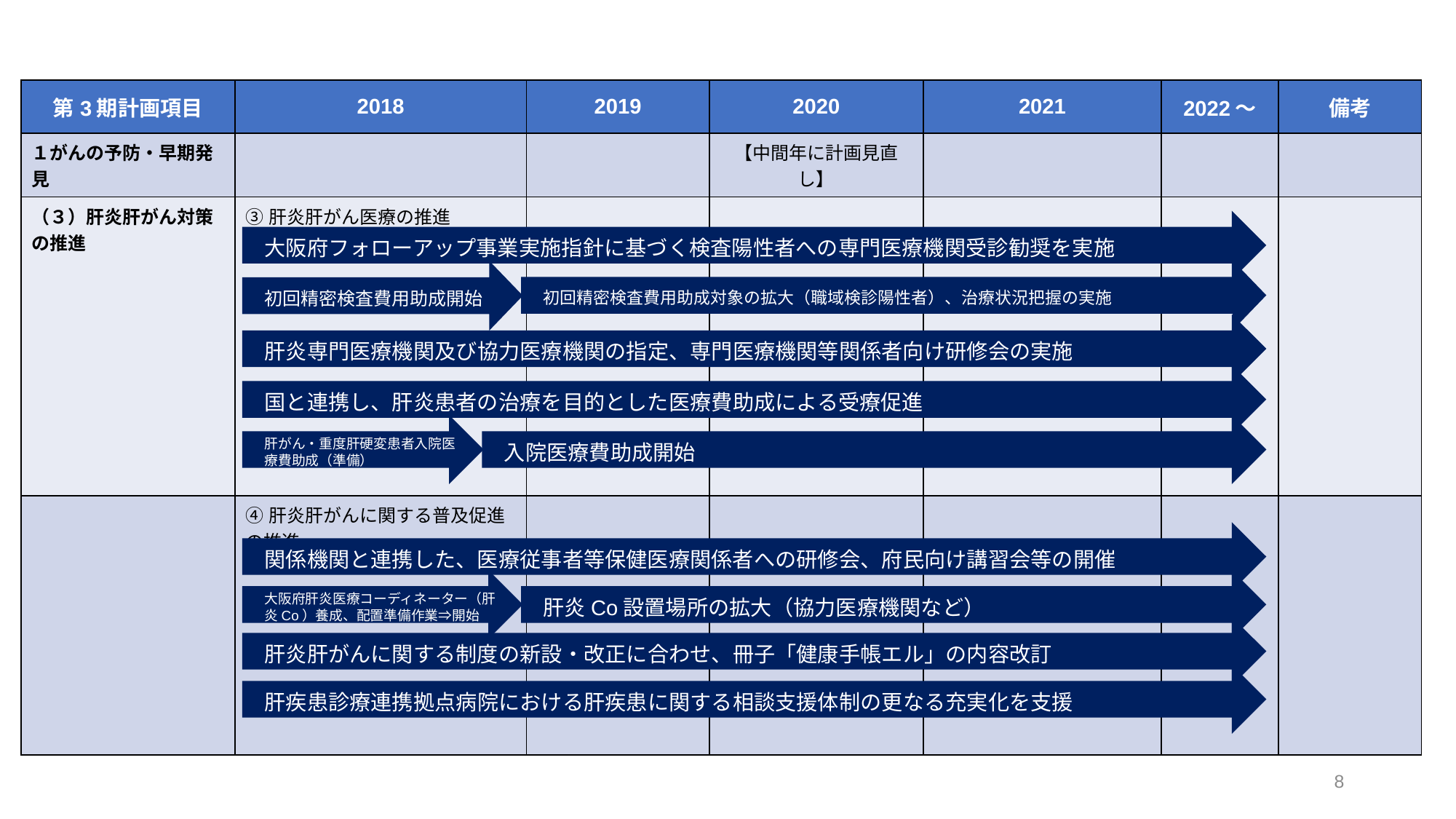

| 第3期計画項目 | 2018 | 2019 | 2020 | 2021 | 2022～ | 備考 |
| --- | --- | --- | --- | --- | --- | --- |
| １がんの予防・早期発見 |  |  | 【中間年に計画見直し】 |  |  |  |
| （３）肝炎肝がん対策の推進 | ③肝炎肝がん医療の推進 |  |  |  |  |  |
|  | ④肝炎肝がんに関する普及促進の推進 |  |  |  |  |  |
大阪府フォローアップ事業実施指針に基づく検査陽性者への専門医療機関受診勧奨を実施
初回精密検査費用助成対象の拡大（職域検診陽性者）、治療状況把握の実施
初回精密検査費用助成開始
肝炎専門医療機関及び協力医療機関の指定、専門医療機関等関係者向け研修会の実施
国と連携し、肝炎患者の治療を目的とした医療費助成による受療促進
肝がん・重度肝硬変患者入院医療費助成（準備）
入院医療費助成開始
関係機関と連携した、医療従事者等保健医療関係者への研修会、府民向け講習会等の開催
大阪府肝炎医療コーディネーター（肝炎Co）養成、配置準備作業⇒開始
肝炎Co設置場所の拡大（協力医療機関など）
肝炎肝がんに関する制度の新設・改正に合わせ、冊子「健康手帳エル」の内容改訂
肝疾患診療連携拠点病院における肝疾患に関する相談支援体制の更なる充実化を支援
8